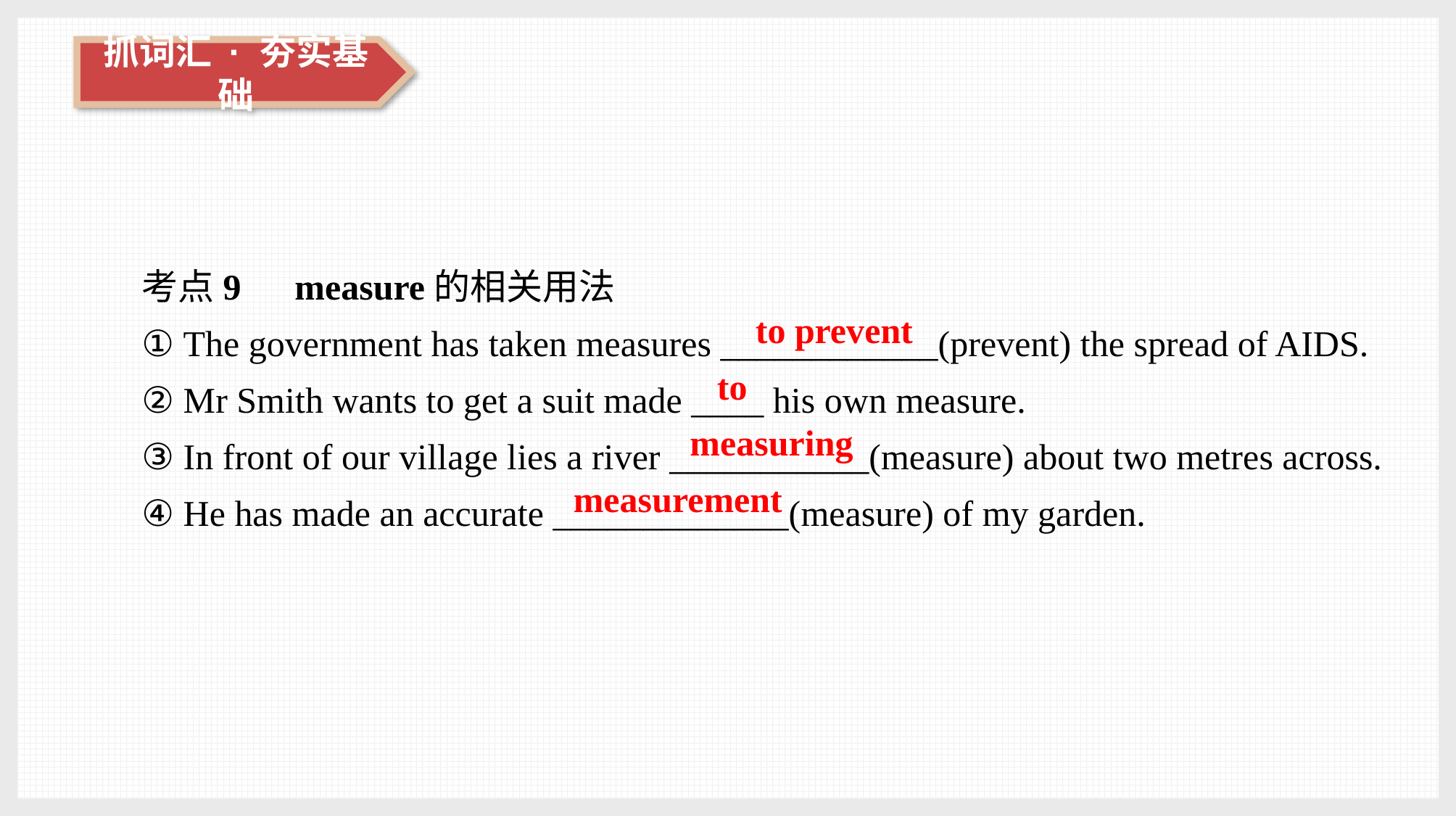

考点9　measure的相关用法
① The government has taken measures ____________(prevent) the spread of AIDS.
② Mr Smith wants to get a suit made ____ his own measure.
③ In front of our village lies a river ___________(measure) about two metres across.
④ He has made an accurate _____________(measure) of my garden.
to prevent
to
measuring
measurement